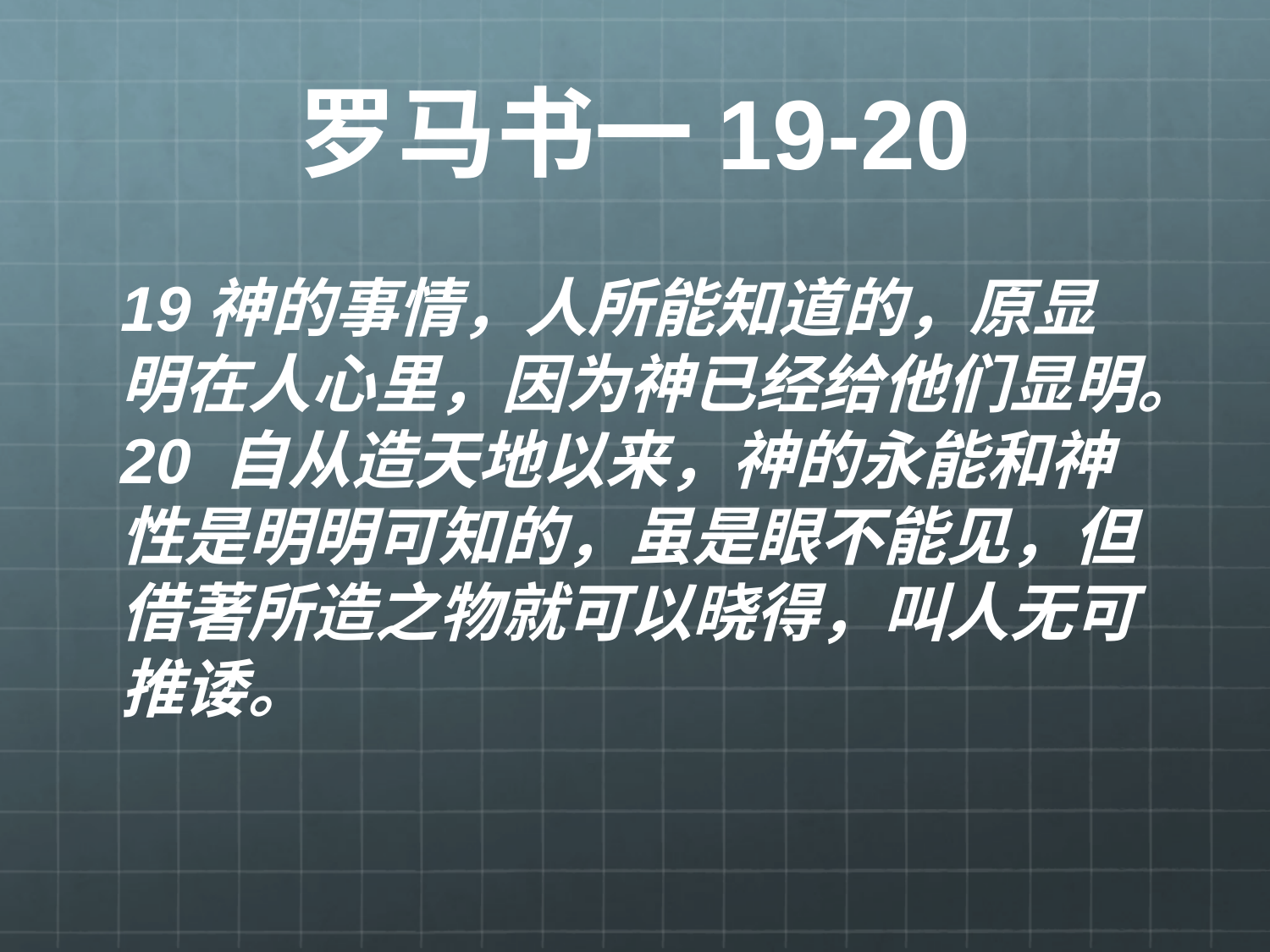

# 罗马书一19-20
19神的事情，人所能知道的，原显明在人心里，因为神已经给他们显明。20 自从造天地以来，神的永能和神性是明明可知的，虽是眼不能见，但借著所造之物就可以晓得，叫人无可推诿。